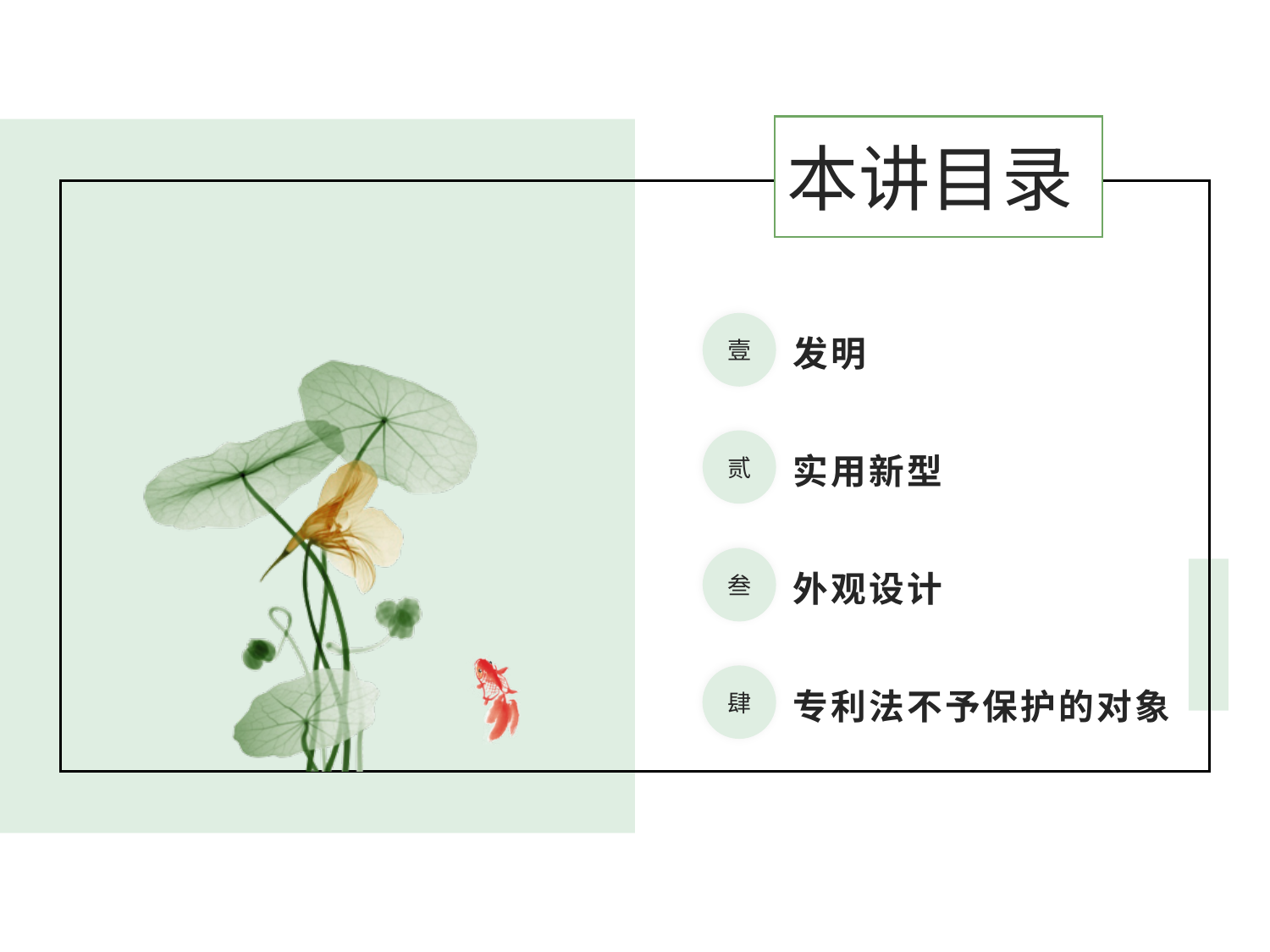

本讲目录
壹
发明
贰
实用新型
叁
外观设计
肆
专利法不予保护的对象